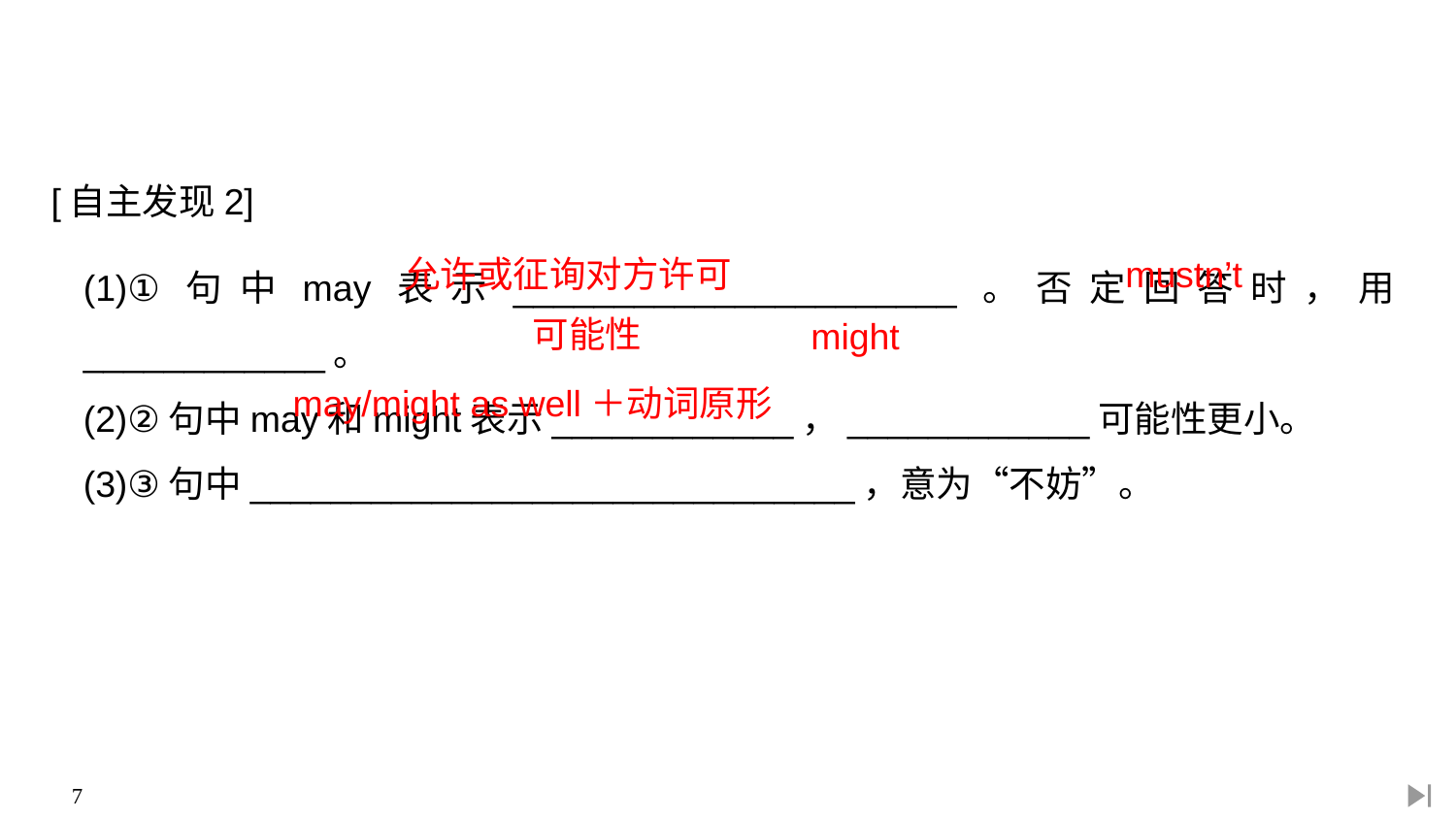

[自主发现2]
(1)①句中may表示______________________。否定回答时，用____________。
(2)②句中may和might表示____________，____________可能性更小。
(3)③句中______________________________，意为“不妨”。
允许或征询对方许可
mustn’t
可能性
might
may/might as well＋动词原形